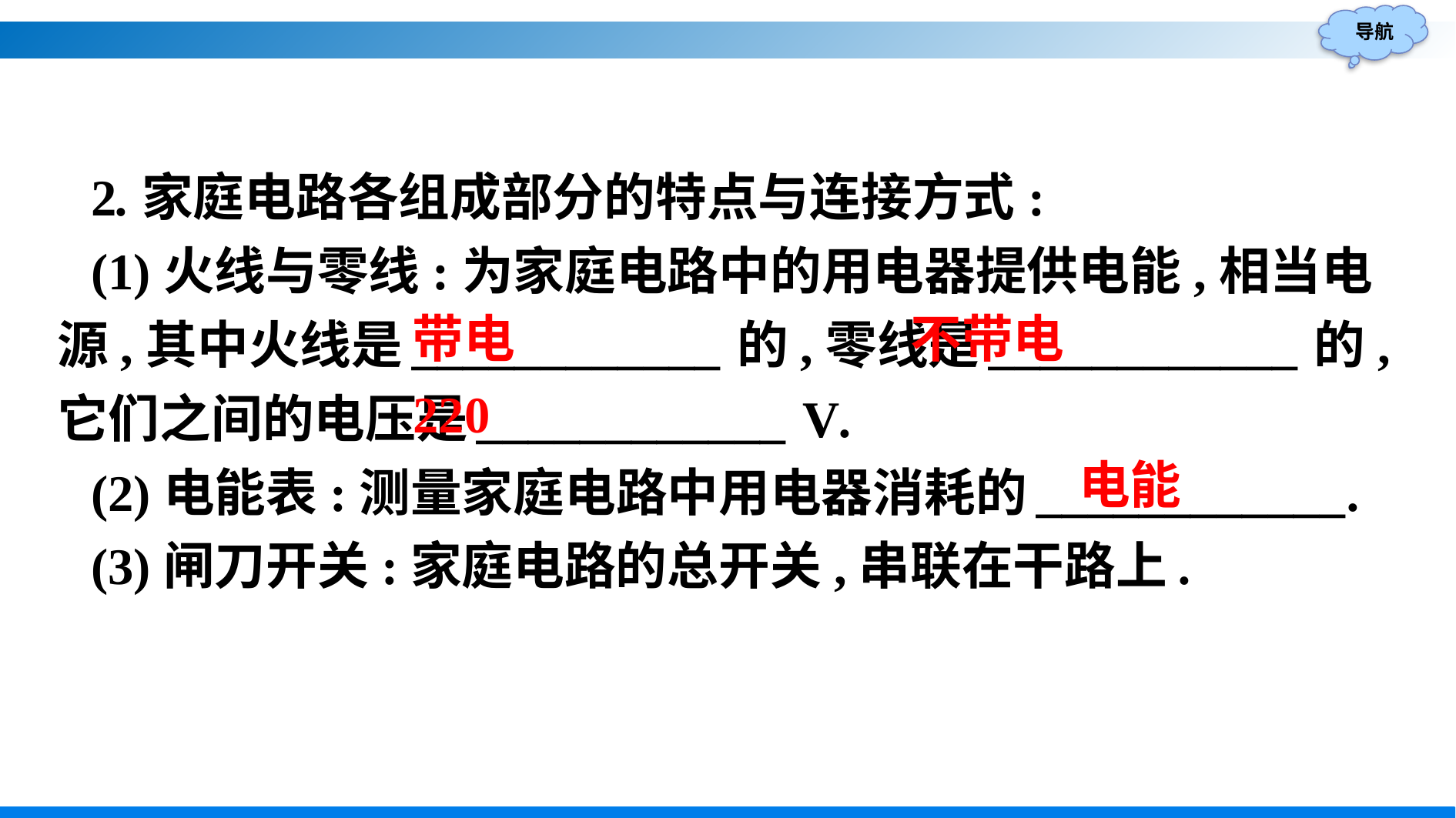

2.家庭电路各组成部分的特点与连接方式:
(1)火线与零线:为家庭电路中的用电器提供电能,相当电源,其中火线是____________的,零线是____________的,它们之间的电压是____________ V.
(2)电能表:测量家庭电路中用电器消耗的____________.
(3)闸刀开关:家庭电路的总开关,串联在干路上.
不带电
带电
220
电能